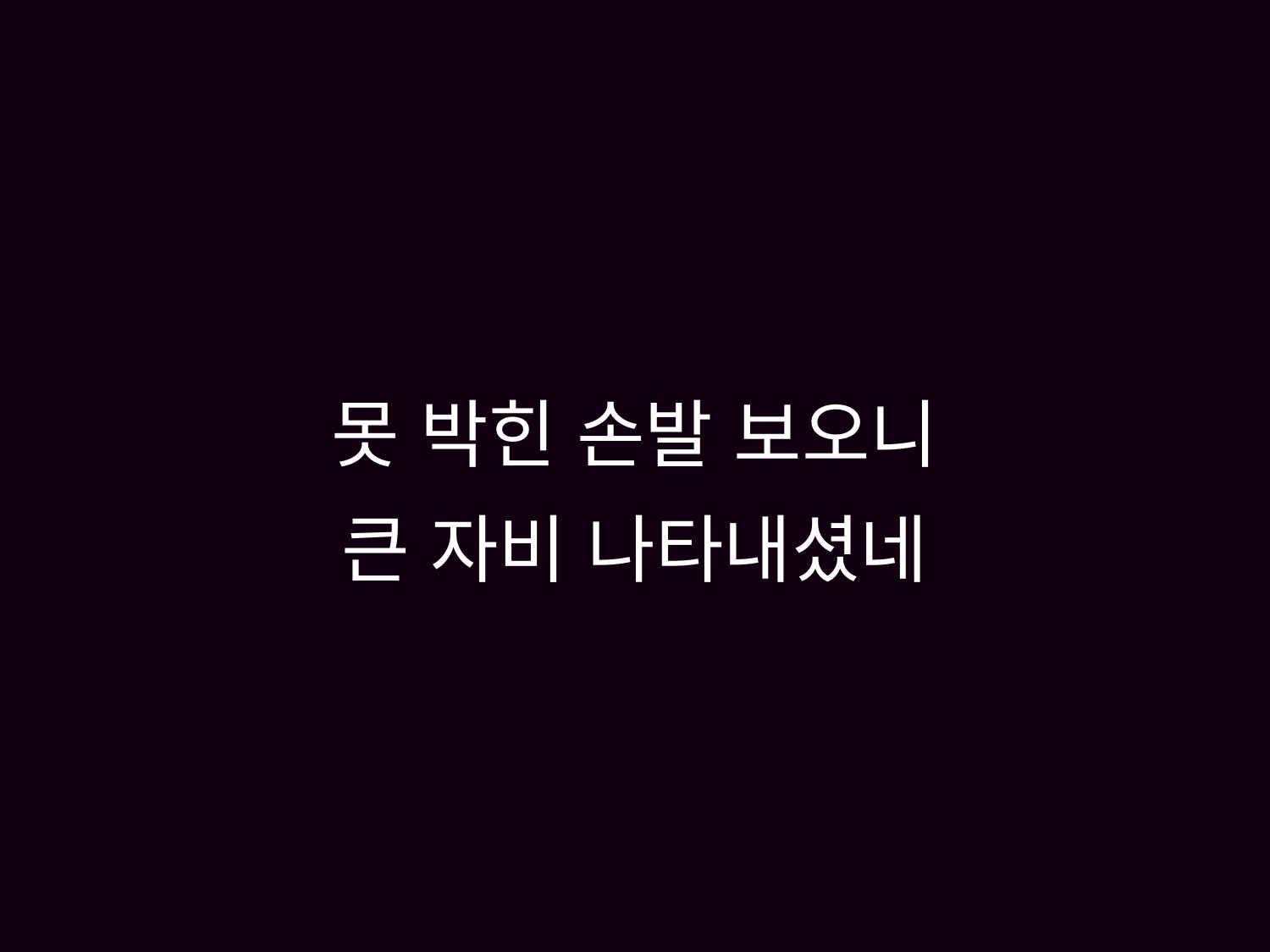

# 못 박힌 손발 보오니 큰 자비 나타내셨네